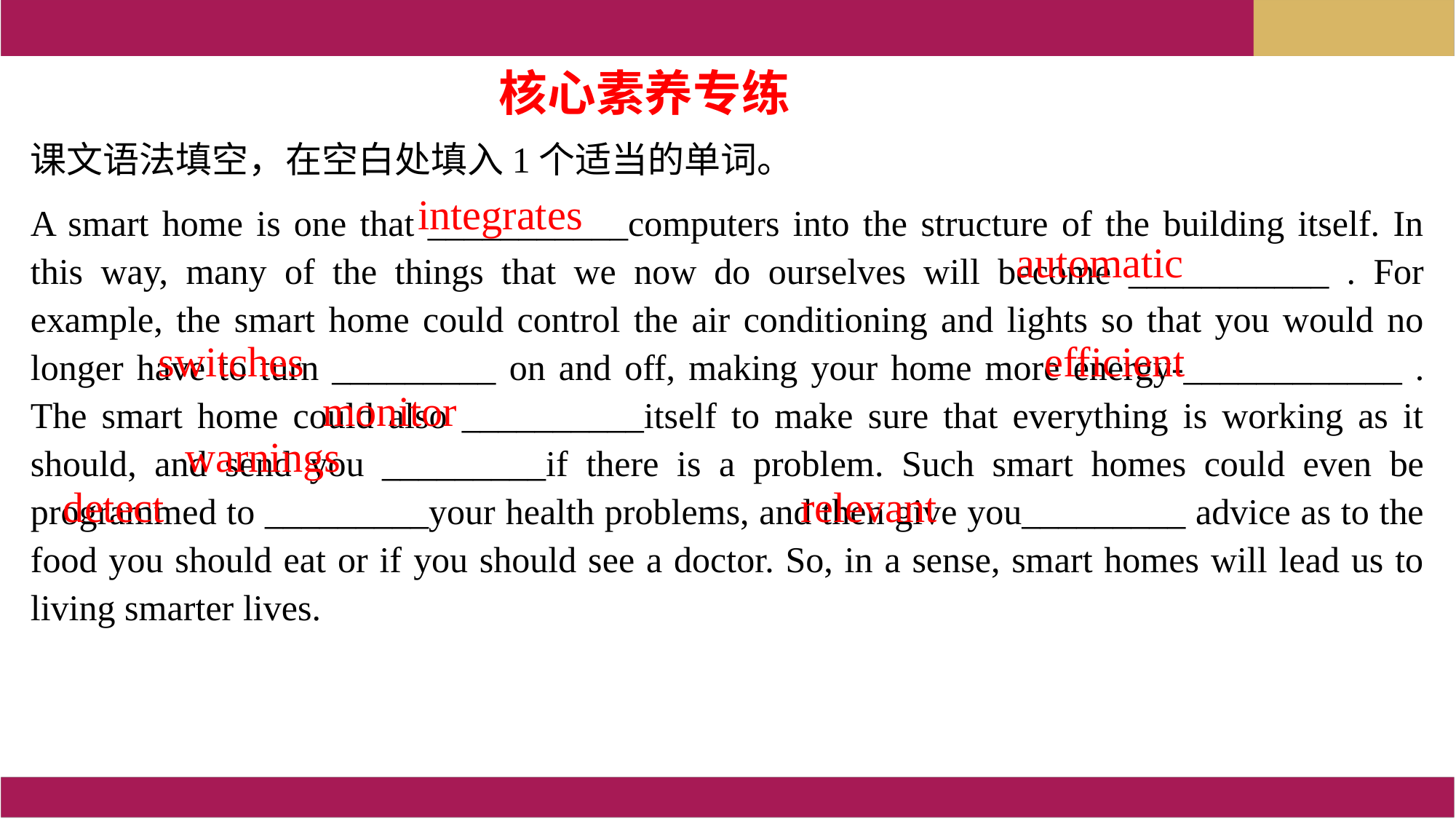

核心素养专练
课文语法填空，在空白处填入1个适当的单词。
A smart home is one that ___________computers into the structure of the building itself. In this way, many of the things that we now do ourselves will become ___________ . For example, the smart home could control the air conditioning and lights so that you would no longer have to turn _________ on and off, making your home more energy-____________ . The smart home could also __________itself to make sure that everything is working as it should, and send you _________if there is a problem. Such smart homes could even be programmed to _________your health problems, and then give you_________ advice as to the food you should eat or if you should see a doctor. So, in a sense, smart homes will lead us to living smarter lives.

integrates
automatic
switches
efficient
monitor
warnings
detect
relevant